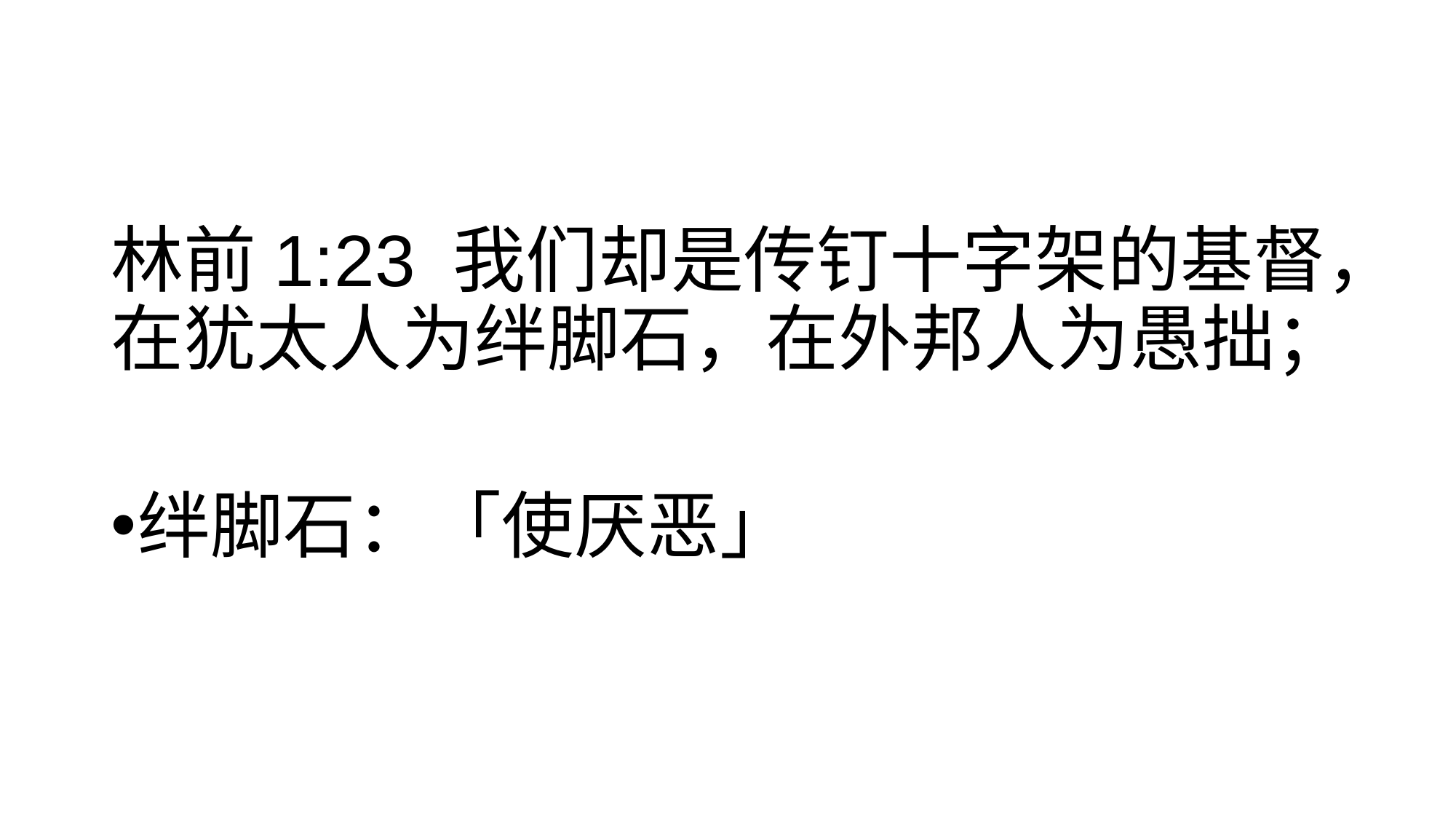

#
林前1:23 我们却是传钉十字架的基督，在犹太人为绊脚石，在外邦人为愚拙；

绊脚石：「使厌恶」